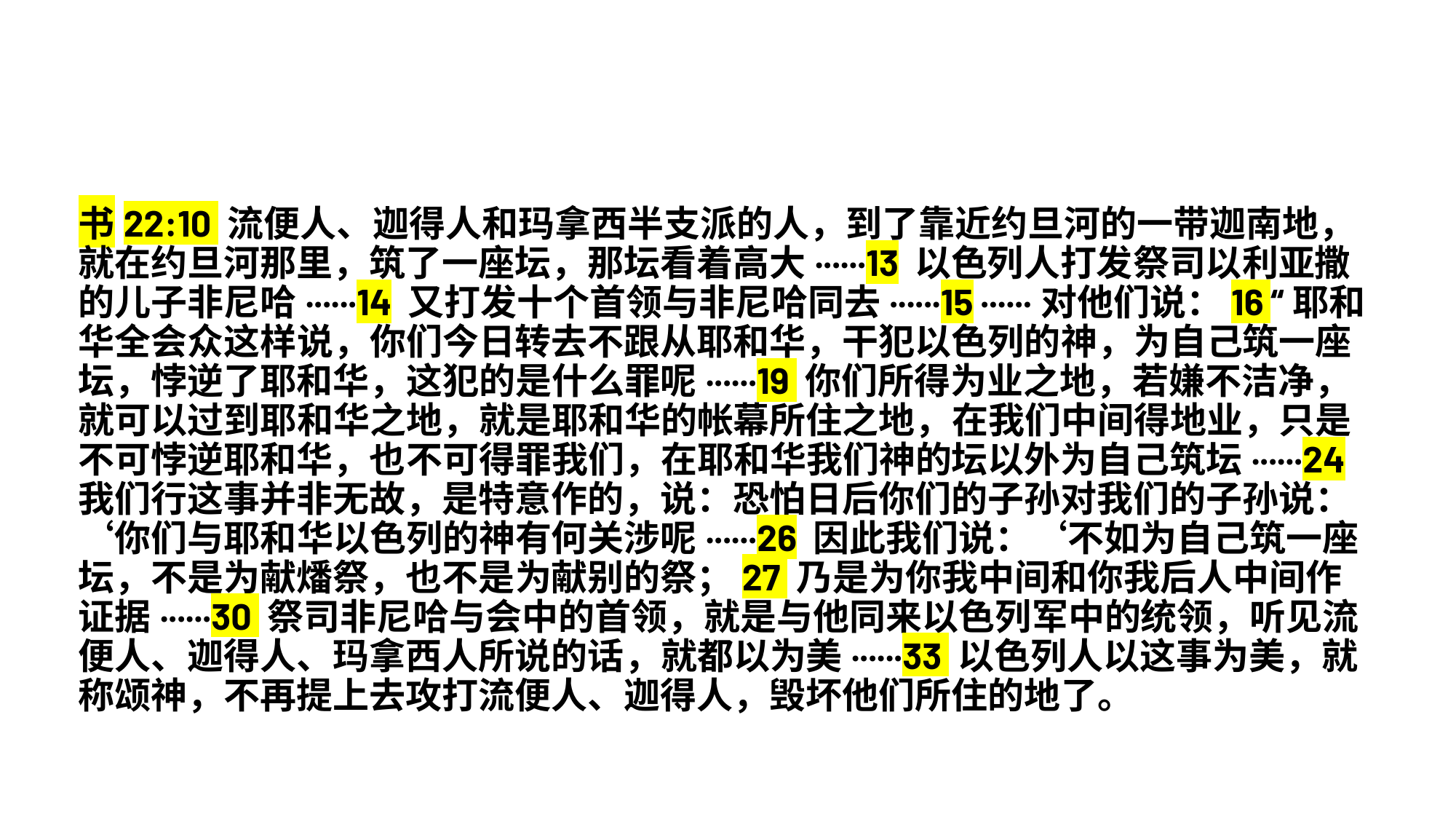

书22:10 流便人、迦得人和玛拿西半支派的人，到了靠近约旦河的一带迦南地，就在约旦河那里，筑了一座坛，那坛看着高大······13 以色列人打发祭司以利亚撒的儿子非尼哈······14 又打发十个首领与非尼哈同去······15 ······对他们说：16 “耶和华全会众这样说，你们今日转去不跟从耶和华，干犯以色列的神，为自己筑一座坛，悖逆了耶和华，这犯的是什么罪呢······19 你们所得为业之地，若嫌不洁净，就可以过到耶和华之地，就是耶和华的帐幕所住之地，在我们中间得地业，只是不可悖逆耶和华，也不可得罪我们，在耶和华我们神的坛以外为自己筑坛······24 我们行这事并非无故，是特意作的，说：恐怕日后你们的子孙对我们的子孙说：‘你们与耶和华以色列的神有何关涉呢······26 因此我们说：‘不如为自己筑一座坛，不是为献燔祭，也不是为献别的祭；27 乃是为你我中间和你我后人中间作证据······30 祭司非尼哈与会中的首领，就是与他同来以色列军中的统领，听见流便人、迦得人、玛拿西人所说的话，就都以为美······33 以色列人以这事为美，就称颂神，不再提上去攻打流便人、迦得人，毁坏他们所住的地了。